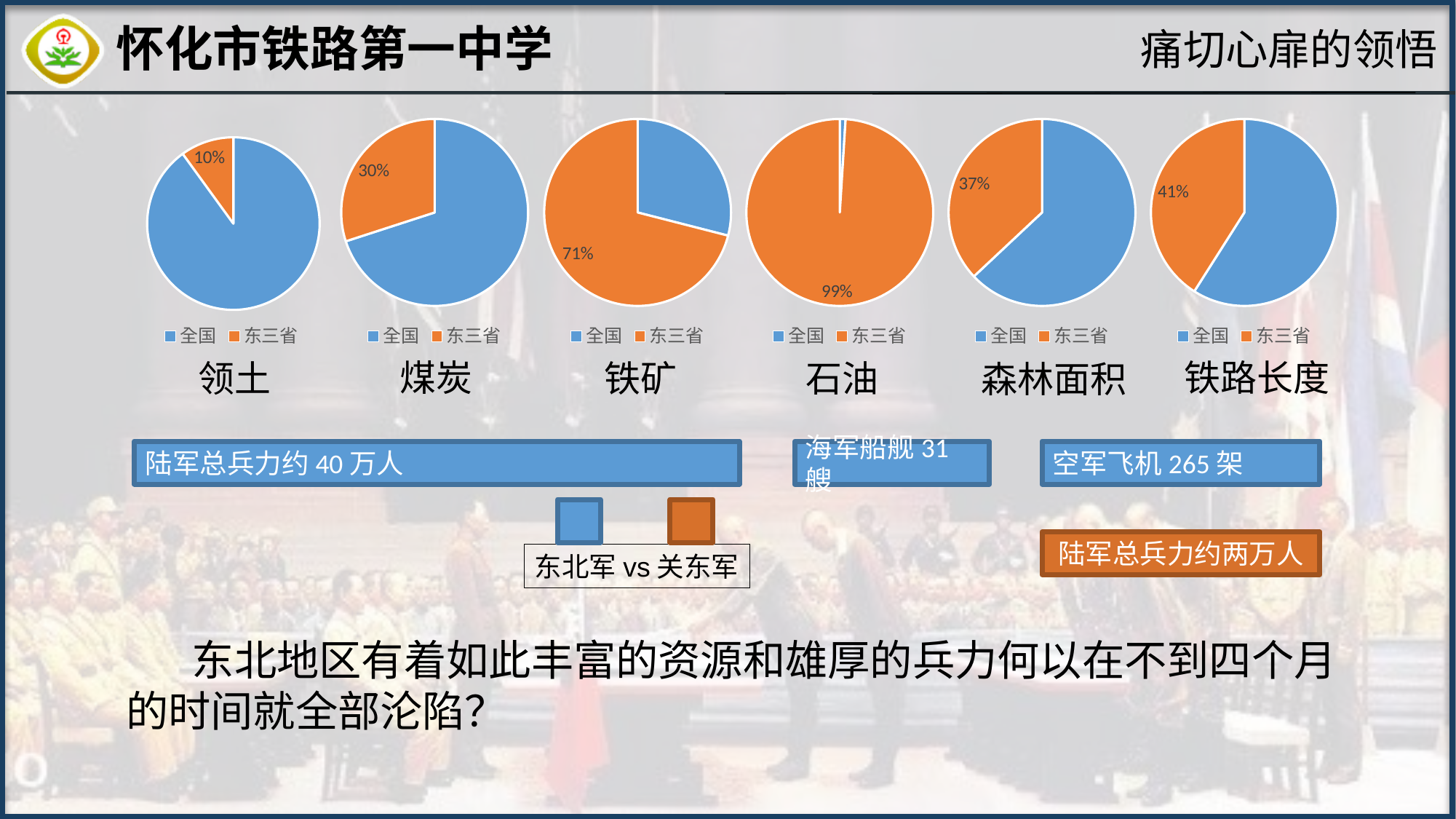

痛切心扉的领悟

### Chart

| Category | 领土 |
|---|---|
| 全国 | 0.9 |
| 东三省 | 0.1 |

### Chart

| Category | 列1 |
|---|---|
| 全国 | 0.63 |
| 东三省 | 0.37 |

### Chart

| Category | 列1 |
|---|---|
| 全国 | 0.59 |
| 东三省 | 0.41 |

### Chart

| Category | 列1 |
|---|---|
| 全国 | 0.7 |
| 东三省 | 0.3 |

### Chart

| Category | 列1 |
|---|---|
| 全国 | 0.29 |
| 东三省 | 0.71 |

### Chart

| Category | 列1 |
|---|---|
| 全国 | 0.01 |
| 东三省 | 0.99 |
煤炭
铁路长度
领土
铁矿
石油
森林面积
陆军总兵力约40万人
空军飞机265架
海军船舰31艘

陆军总兵力约两万人
东北军vs关东军
       东北地区有着如此丰富的资源和雄厚的兵力何以在不到四个月的时间就全部沦陷？